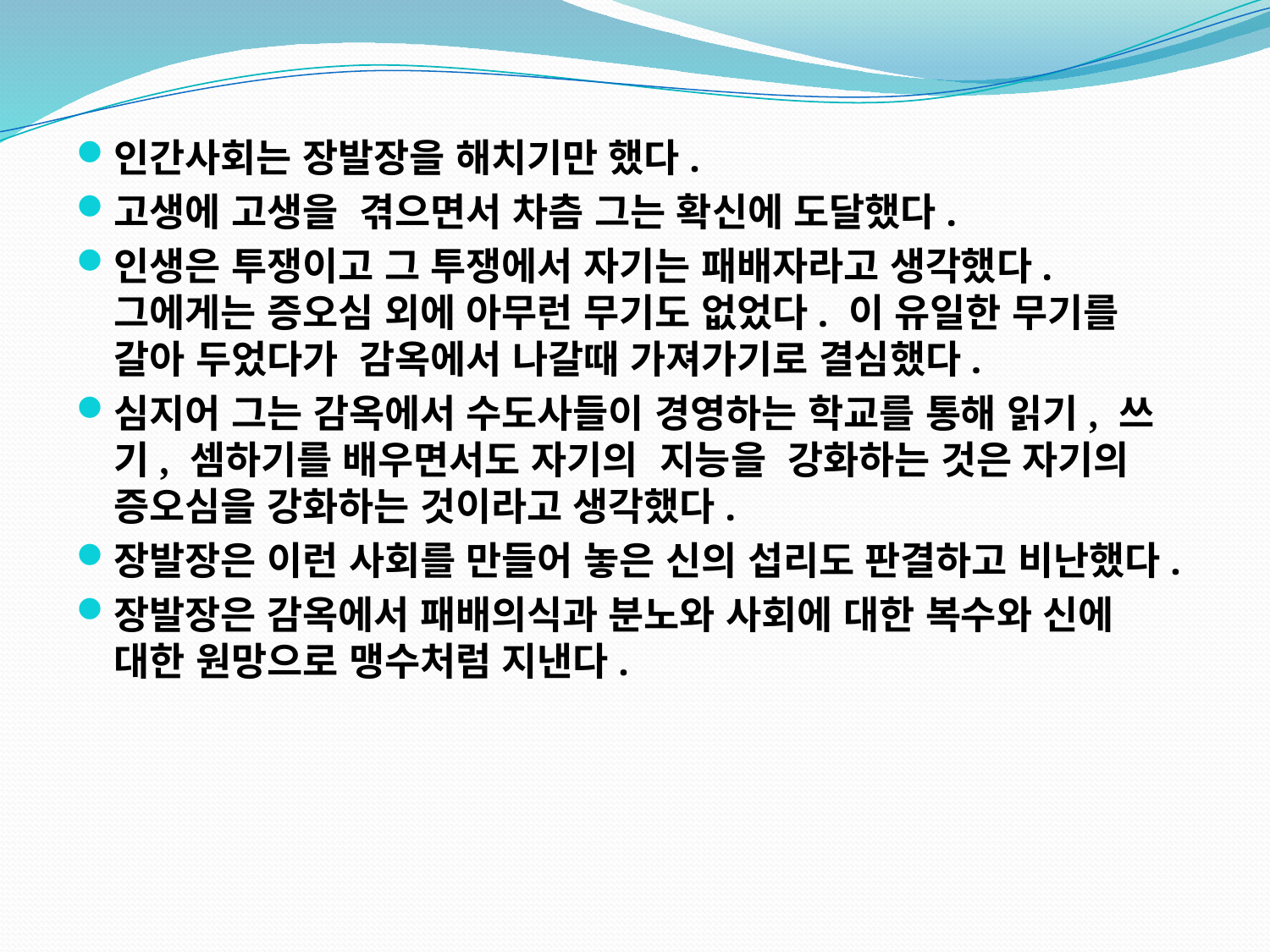

#
인간사회는 장발장을 해치기만 했다.
고생에 고생을  겪으면서 차츰 그는 확신에 도달했다.
인생은 투쟁이고 그 투쟁에서 자기는 패배자라고 생각했다. 그에게는 증오심 외에 아무런 무기도 없었다. 이 유일한 무기를 갈아 두었다가  감옥에서 나갈때 가져가기로 결심했다.
심지어 그는 감옥에서 수도사들이 경영하는 학교를 통해 읽기, 쓰기, 셈하기를 배우면서도 자기의  지능을  강화하는 것은 자기의 증오심을 강화하는 것이라고 생각했다.
장발장은 이런 사회를 만들어 놓은 신의 섭리도 판결하고 비난했다.
장발장은 감옥에서 패배의식과 분노와 사회에 대한 복수와 신에 대한 원망으로 맹수처럼 지낸다.